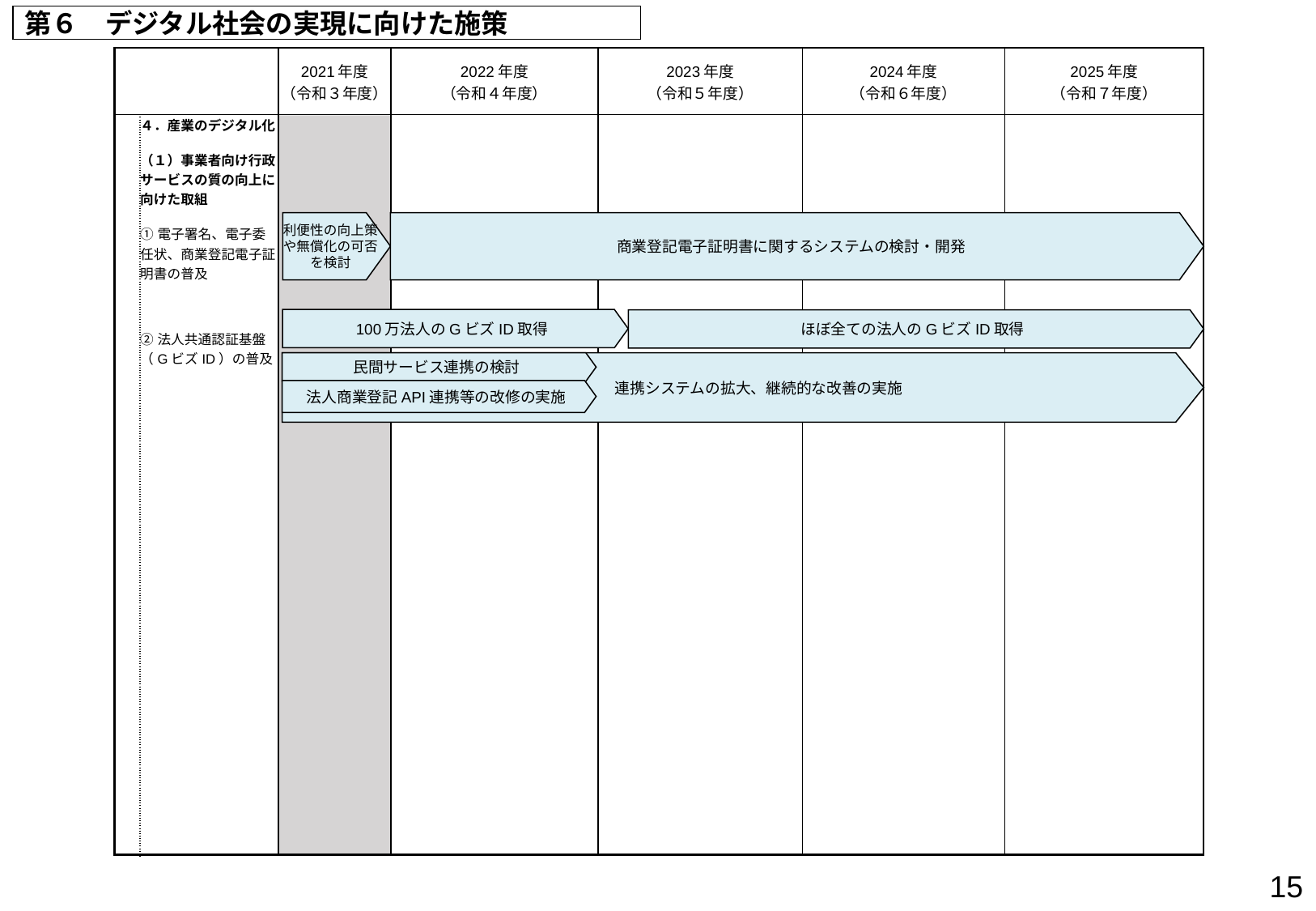

第６　デジタル社会の実現に向けた施策
|  |  | 2021年度 （令和３年度） | 2022年度 （令和４年度） | 2023年度 （令和５年度） | 2024年度 （令和６年度） | 2025年度 （令和７年度） |
| --- | --- | --- | --- | --- | --- | --- |
|  | ４．産業のデジタル化 （１）事業者向け行政サービスの質の向上に向けた取組 ①電子署名、電子委任状、商業登記電子証明書の普及 ②法人共通認証基盤（GビズID）の普及 |  |  |  |  |  |

商業登記電子証明書に関するシステムの検討・開発
利便性の向上策
や無償化の可否
を検討
100万法人のGビズID取得
ほぼ全ての法人のGビズID取得
民間サービス連携の検討
　　　連携システムの拡大、継続的な改善の実施
法人商業登記API連携等の改修の実施
15